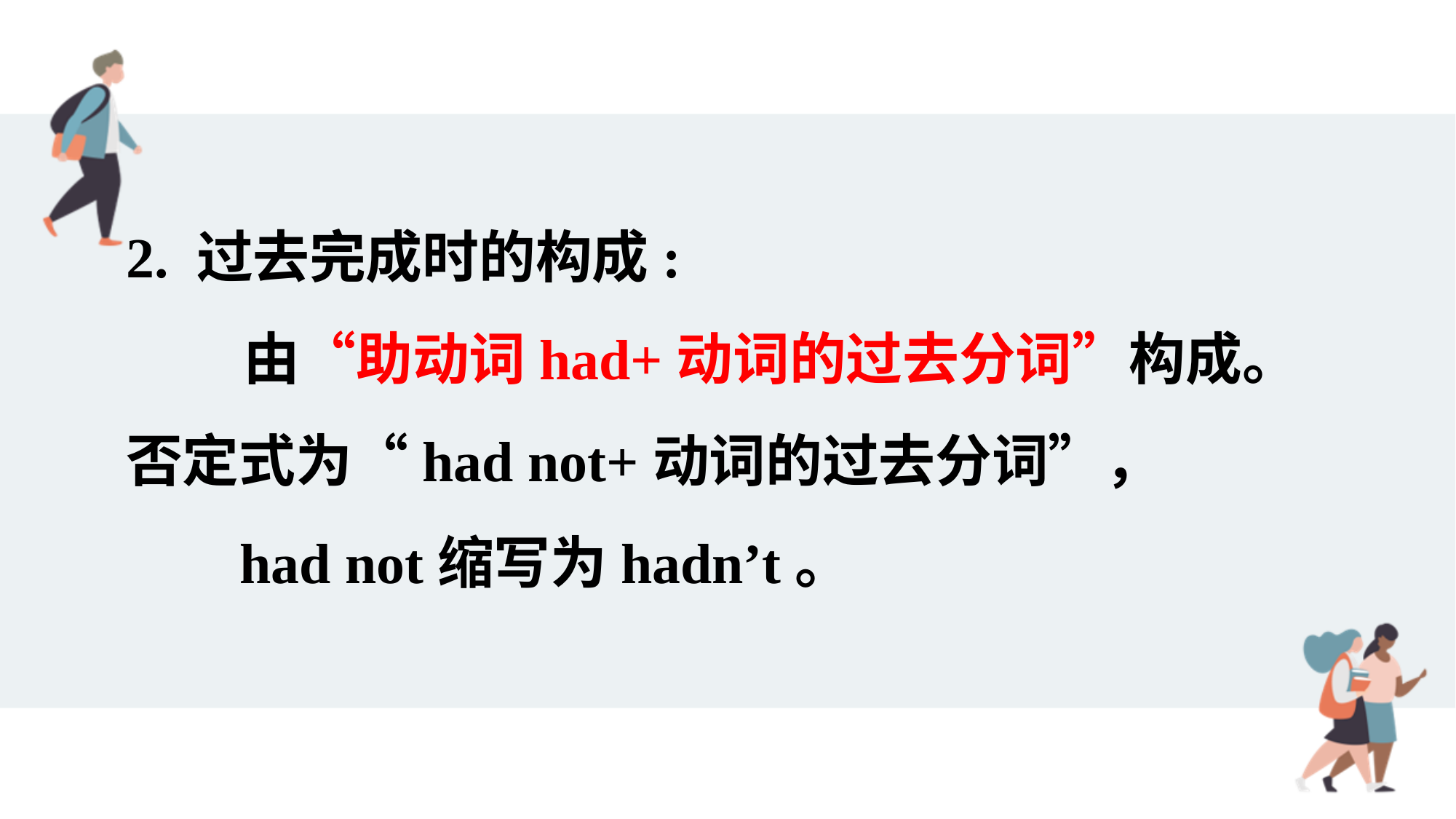

2. 过去完成时的构成:
        由“助动词had+动词的过去分词”构成。
否定式为“had not+动词的过去分词”，
        had not缩写为hadn’t。